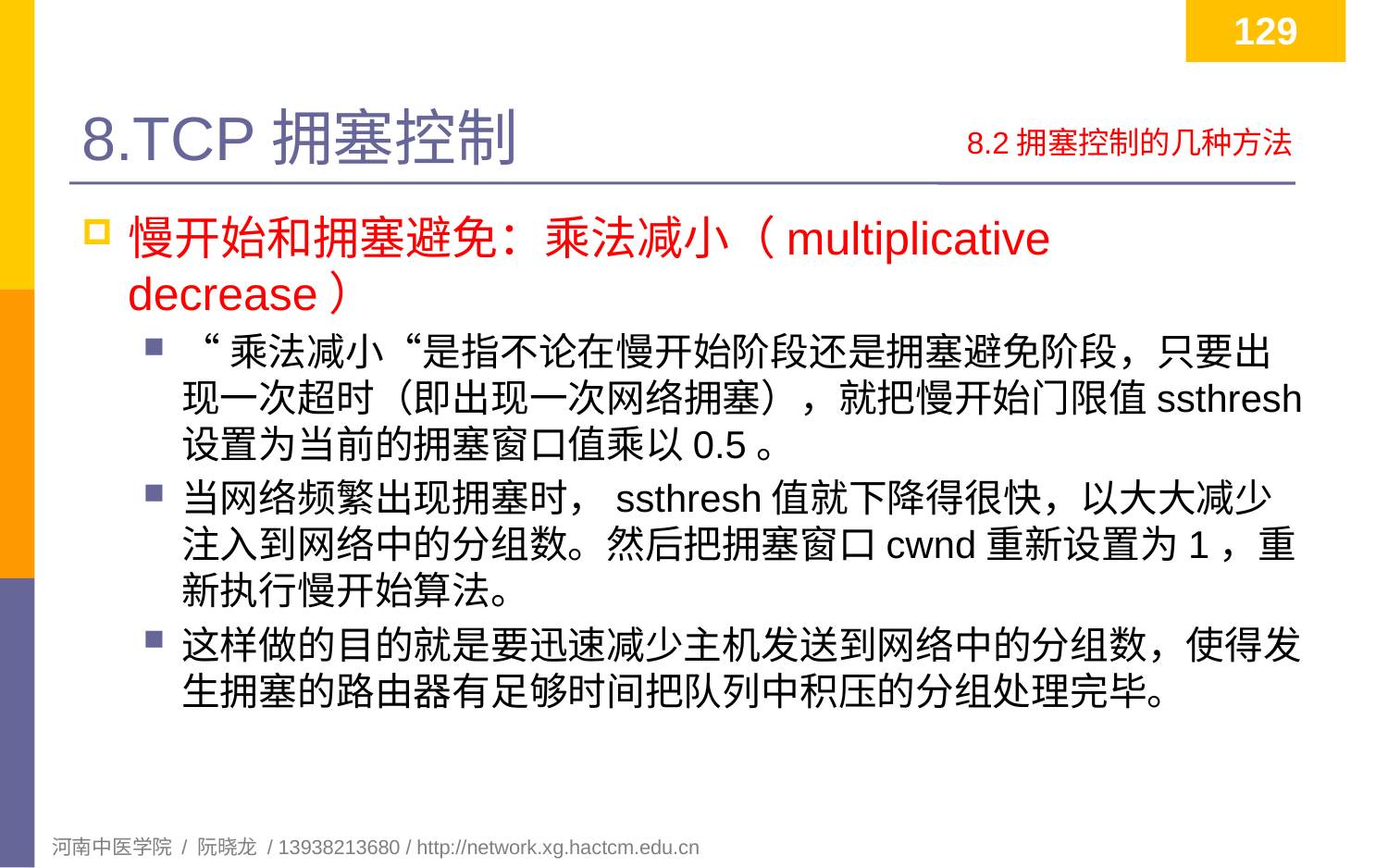

129
# 8.TCP拥塞控制
8.2拥塞控制的几种方法
慢开始和拥塞避免：乘法减小（multiplicative decrease）
“乘法减小“是指不论在慢开始阶段还是拥塞避免阶段，只要出现一次超时（即出现一次网络拥塞），就把慢开始门限值ssthresh设置为当前的拥塞窗口值乘以0.5。
当网络频繁出现拥塞时，ssthresh值就下降得很快，以大大减少注入到网络中的分组数。然后把拥塞窗口cwnd重新设置为1，重新执行慢开始算法。
这样做的目的就是要迅速减少主机发送到网络中的分组数，使得发生拥塞的路由器有足够时间把队列中积压的分组处理完毕。